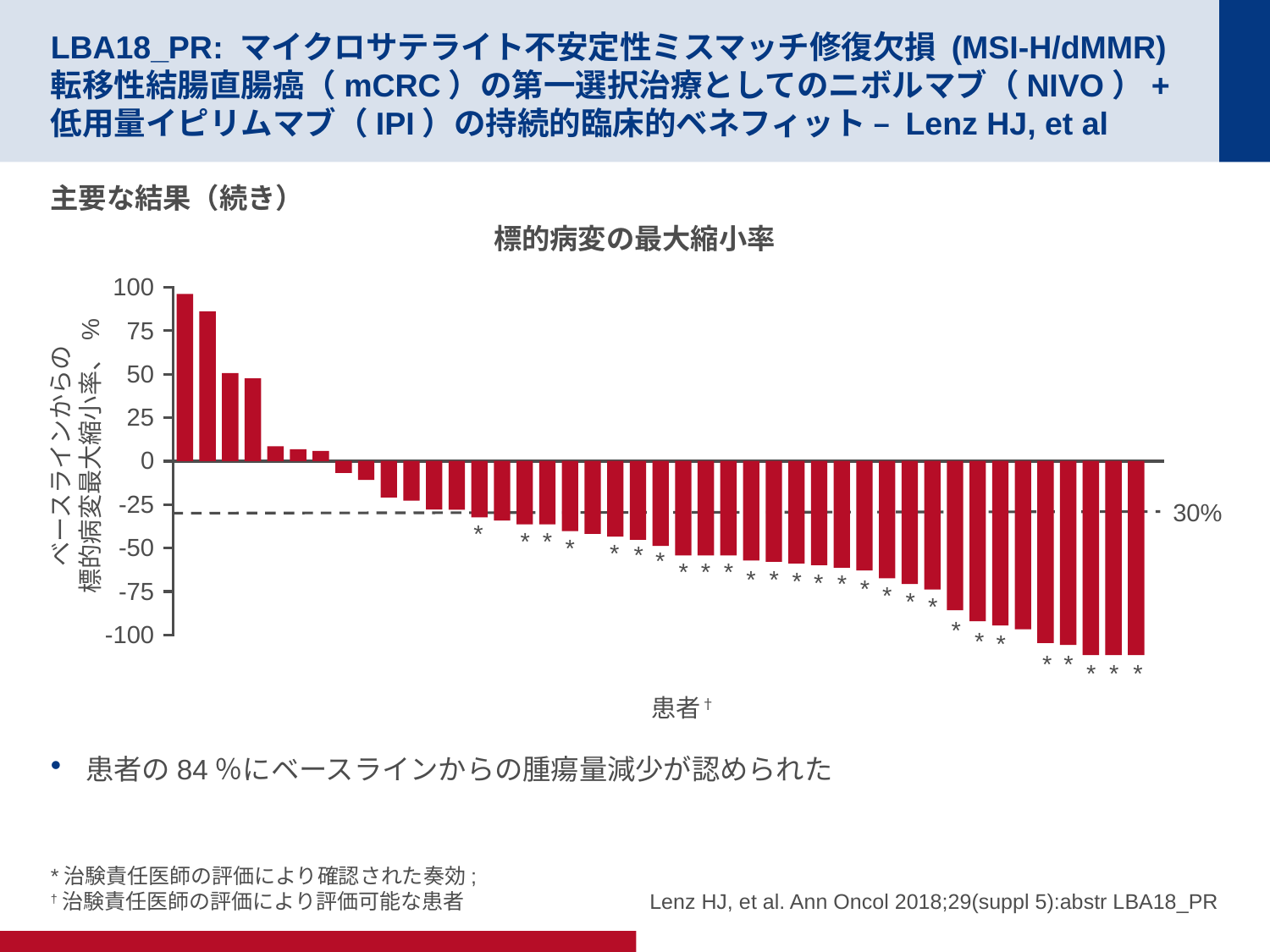

# LBA18_PR: マイクロサテライト不安定性ミスマッチ修復欠損 (MSI-H/dMMR) 転移性結腸直腸癌（mCRC）の第一選択治療としてのニボルマブ（NIVO）+ 低用量イピリムマブ（IPI）の持続的臨床的ベネフィット – Lenz HJ, et al
主要な結果（続き）

患者の84％にベースラインからの腫瘍量減少が認められた
標的病変の最大縮小率
100

75
50
25
ベースラインからの
標的病変最大縮小率、%
0
-25
30%
*
*
*
-50
*
*
*
*
*
*
*
*
*
*
*
*
*
-75
*
*
*
*
-100
*
*
*
*
*
*
*
患者†
*治験責任医師の評価により確認された奏効;
†治験責任医師の評価により評価可能な患者
Lenz HJ, et al. Ann Oncol 2018;29(suppl 5):abstr LBA18_PR